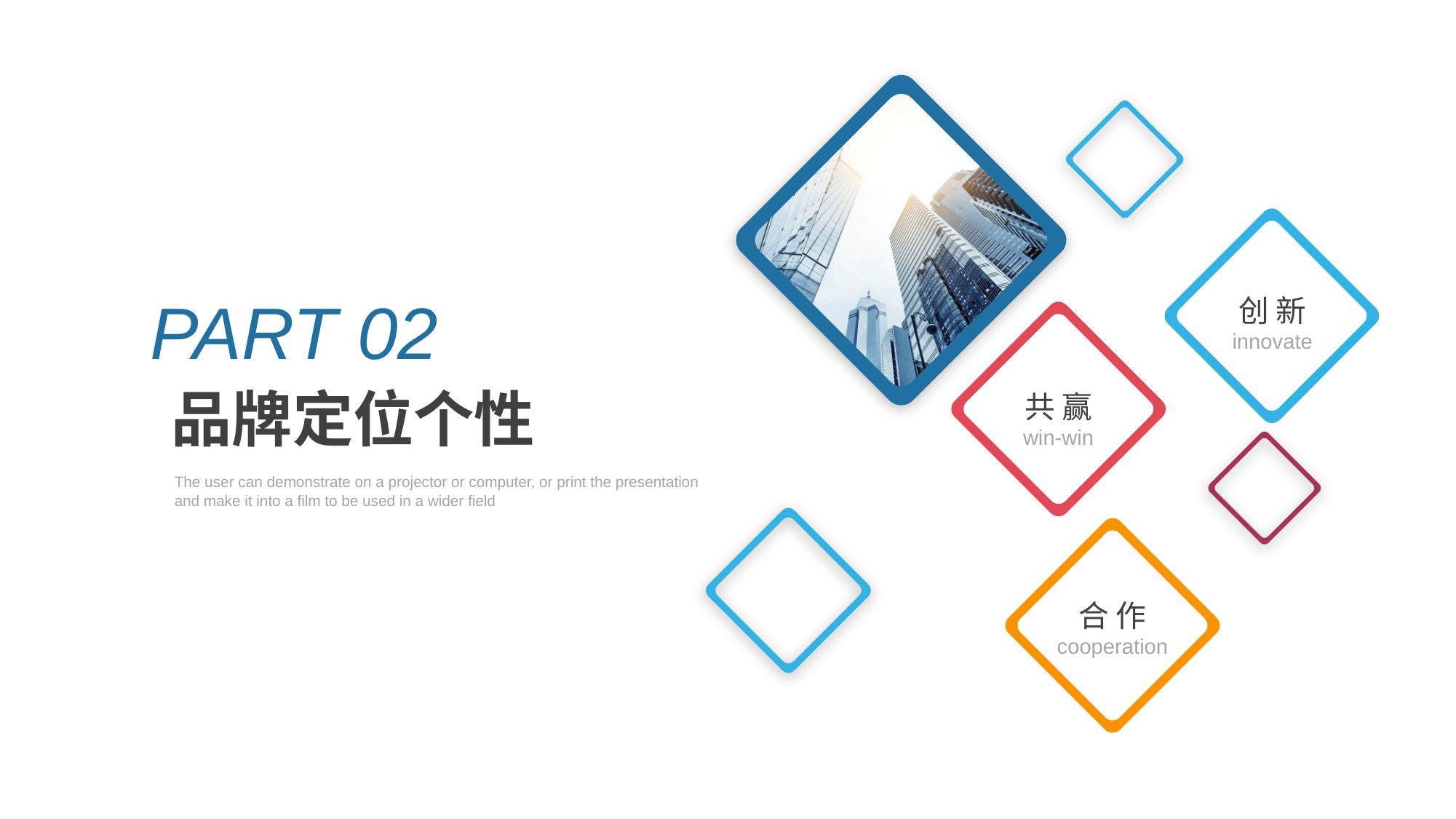

创 新
innovate
PART 02

共 赢
win-win
品牌定位个性

The user can demonstrate on a projector or computer, or print the presentation and make it into a film to be used in a wider field

合 作
cooperation